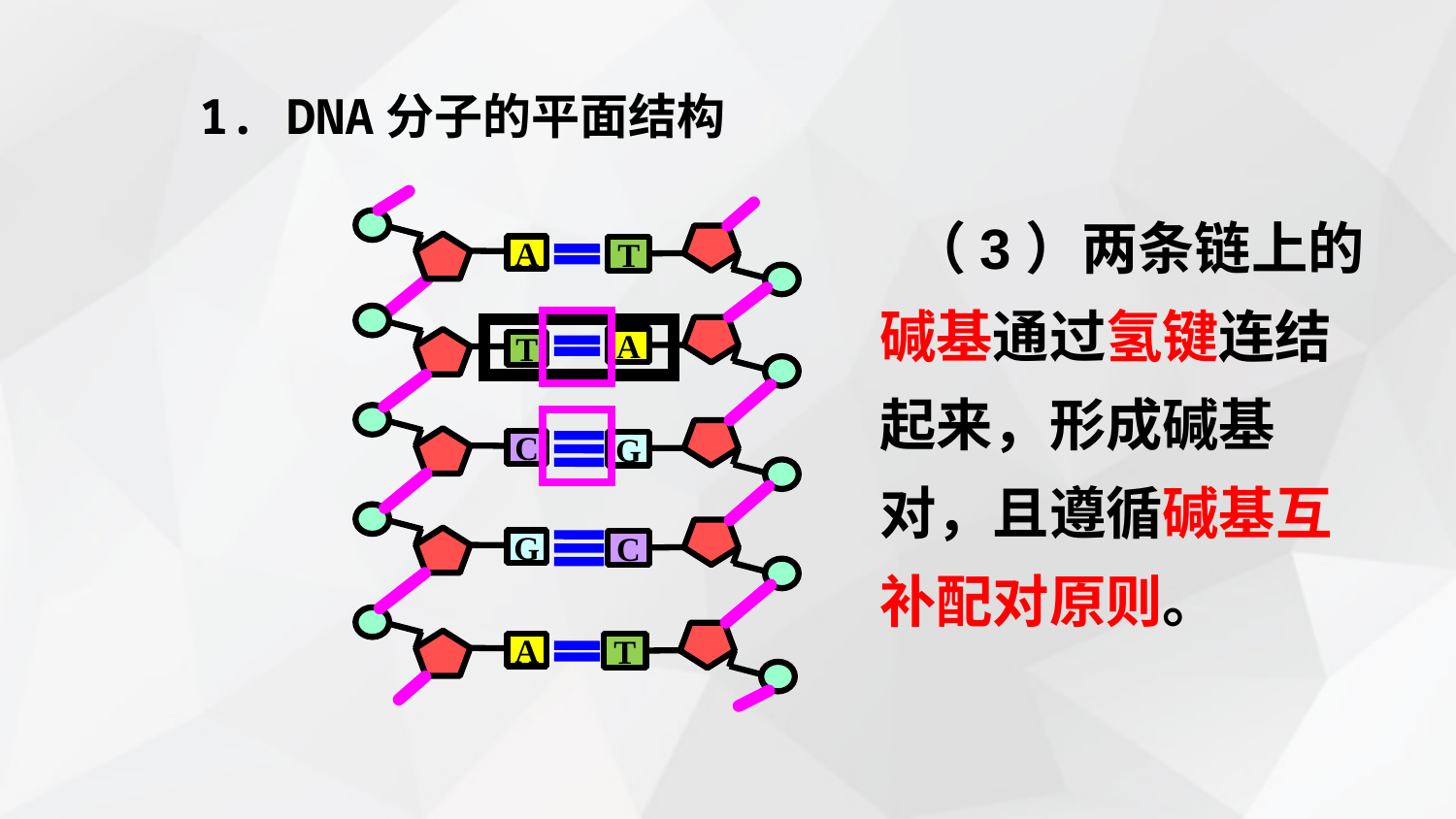

1. DNA分子的平面结构
　（3）两条链上的碱基通过氢键连结起来，形成碱基对，且遵循碱基互补配对原则。

A

T

T

A

C

G

G

C

A

T